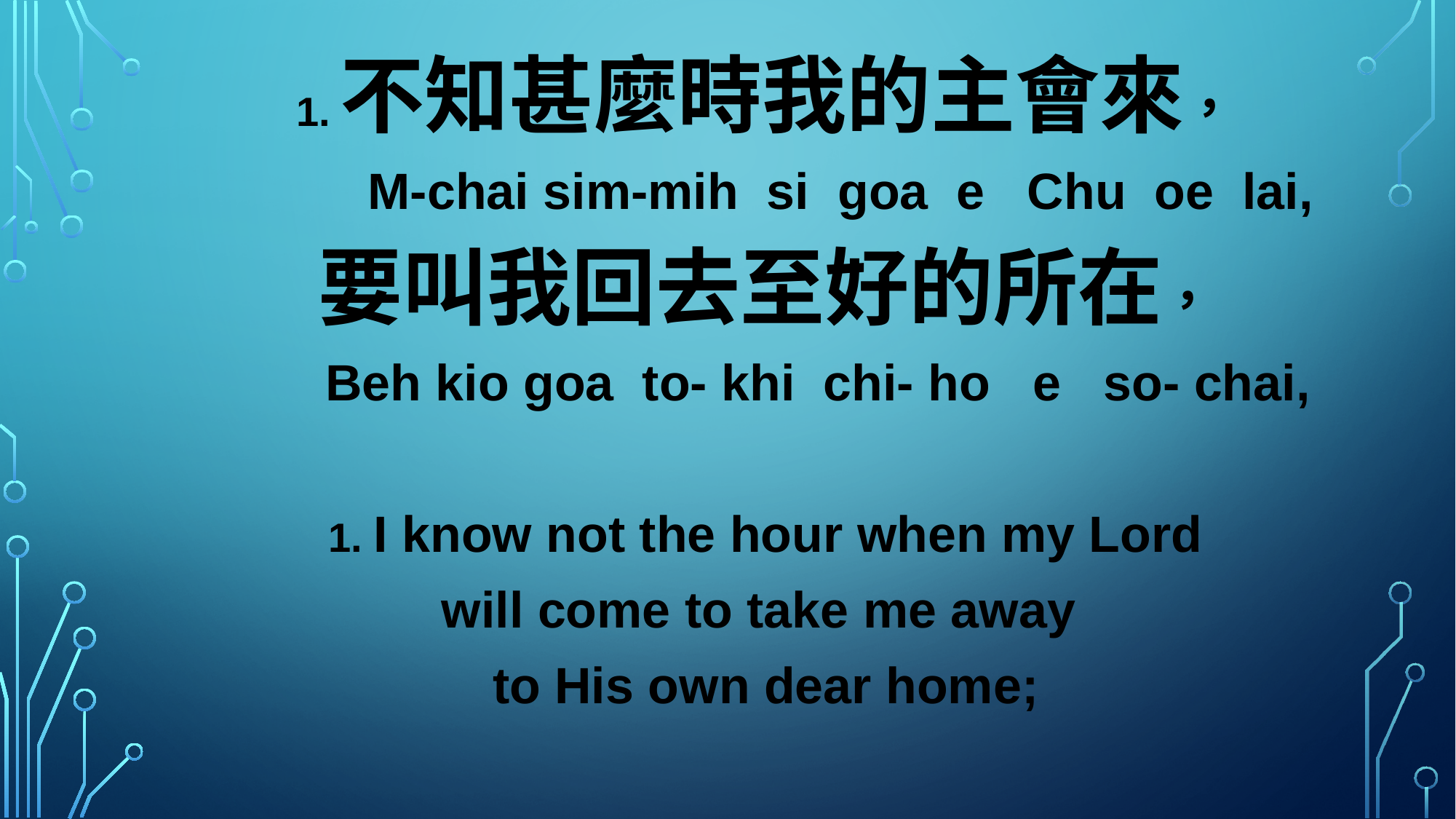

1.不知甚麼時我的主會來，
             M-chai sim-mih  si  goa  e   Chu  oe  lai,
要叫我回去至好的所在，
          Beh kio goa  to- khi  chi- ho   e   so- chai,

1. I know not the hour when my Lord
will come to take me away
to His own dear home;